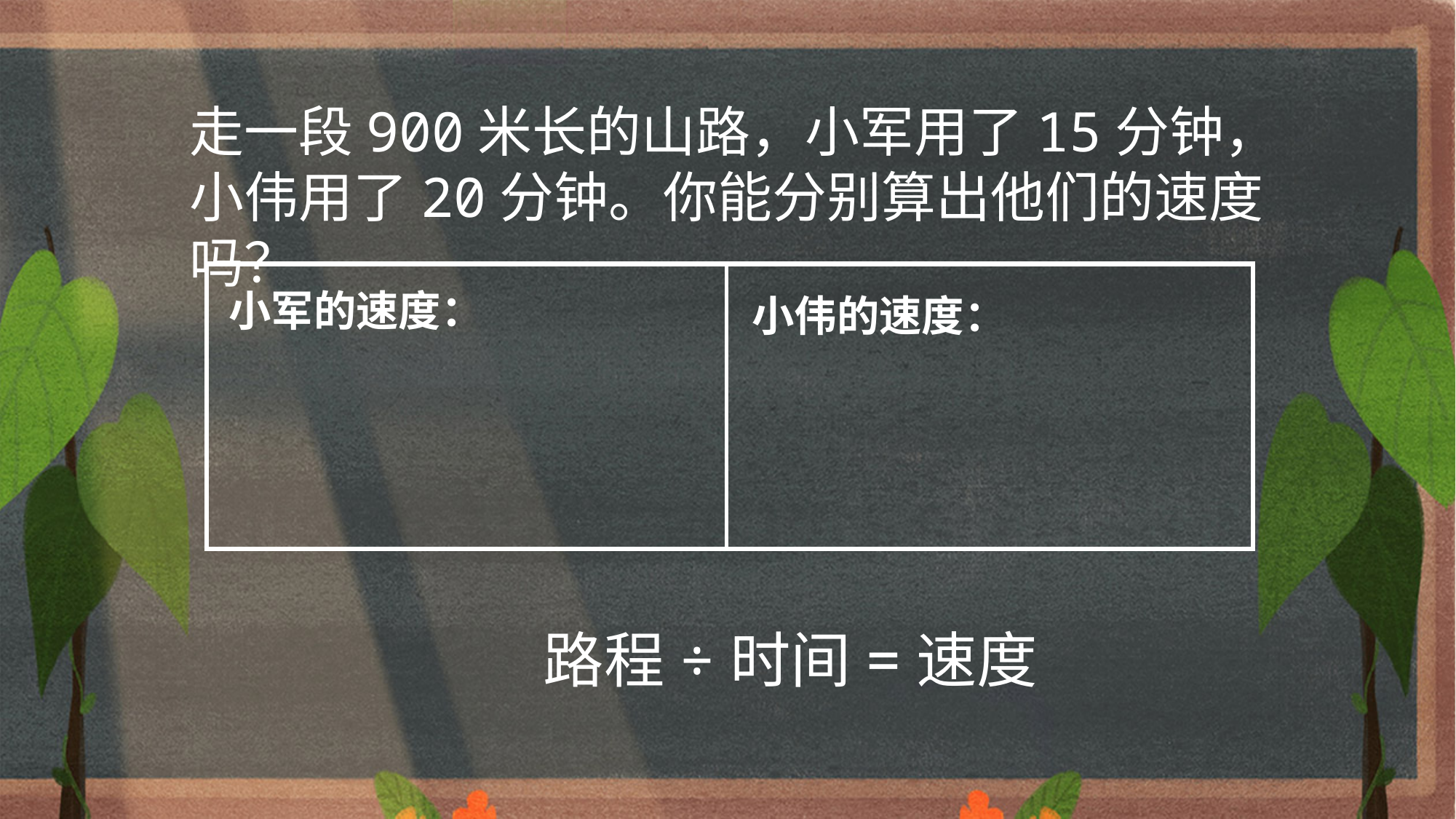

走一段900米长的山路，小军用了15分钟，小伟用了20分钟。你能分别算出他们的速度吗？

小军的速度：
小伟的速度：
路程÷时间=速度